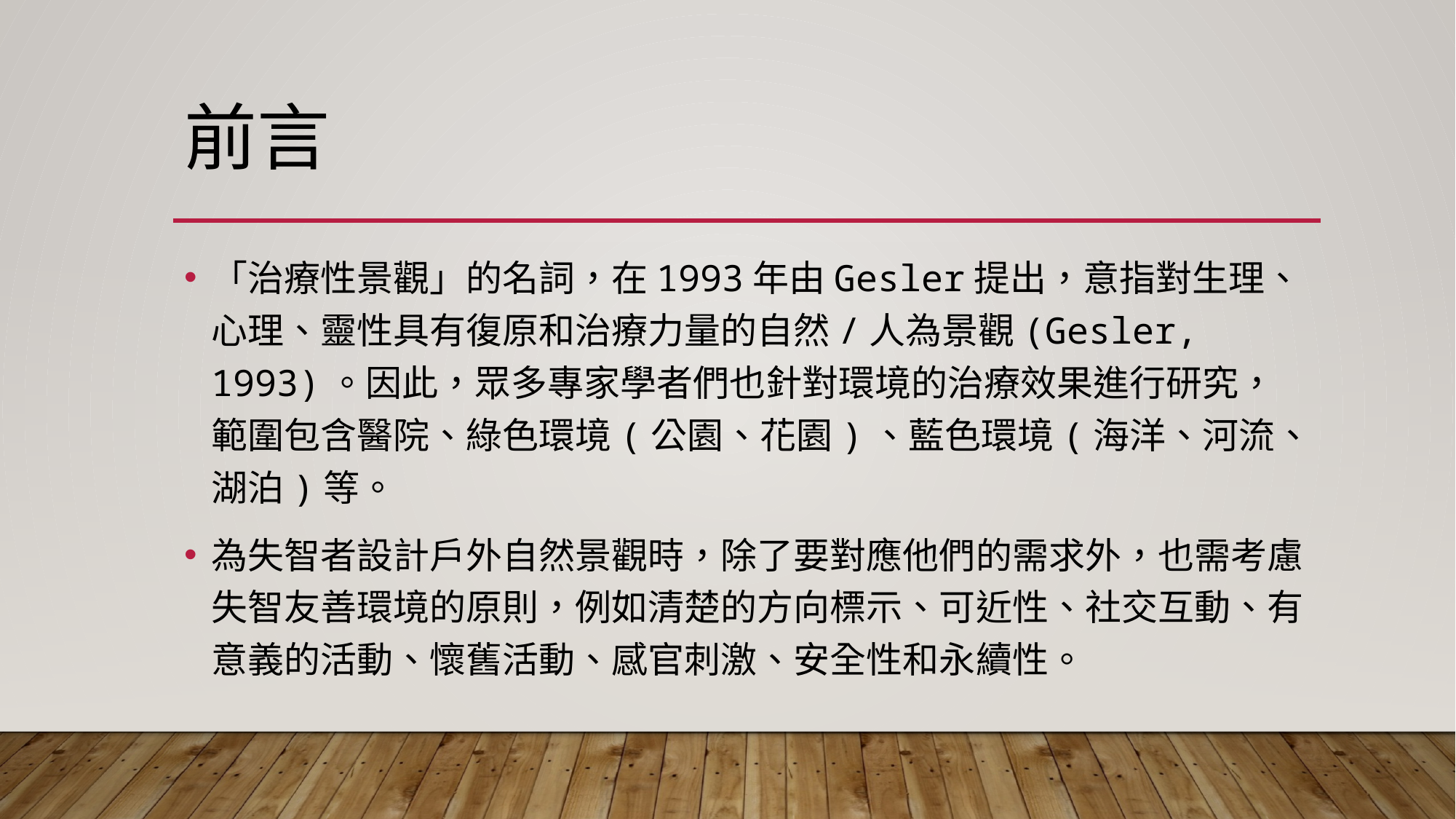

# 前言
「治療性景觀」的名詞，在1993年由Gesler提出，意指對生理、心理、靈性具有復原和治療力量的自然/人為景觀(Gesler, 1993)。因此，眾多專家學者們也針對環境的治療效果進行研究，範圍包含醫院、綠色環境(公園、花園)、藍色環境(海洋、河流、湖泊)等。
為失智者設計戶外自然景觀時，除了要對應他們的需求外，也需考慮失智友善環境的原則，例如清楚的方向標示、可近性、社交互動、有意義的活動、懷舊活動、感官刺激、安全性和永續性。